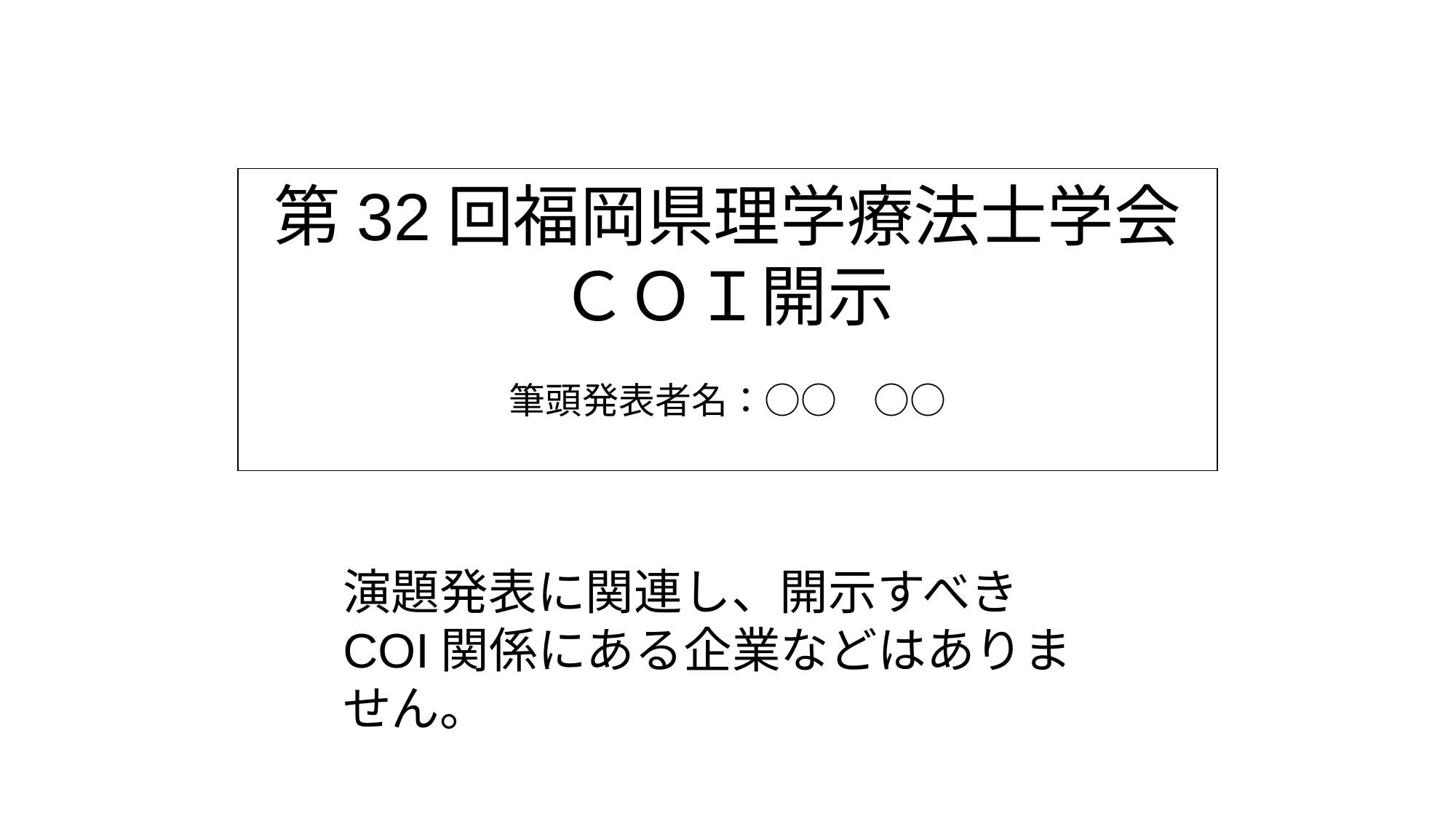

第32回福岡県理学療法士学会
ＣＯＩ開示

筆頭発表者名：○○　○○

演題発表に関連し、開示すべきCOI関係にある企業などはありません。